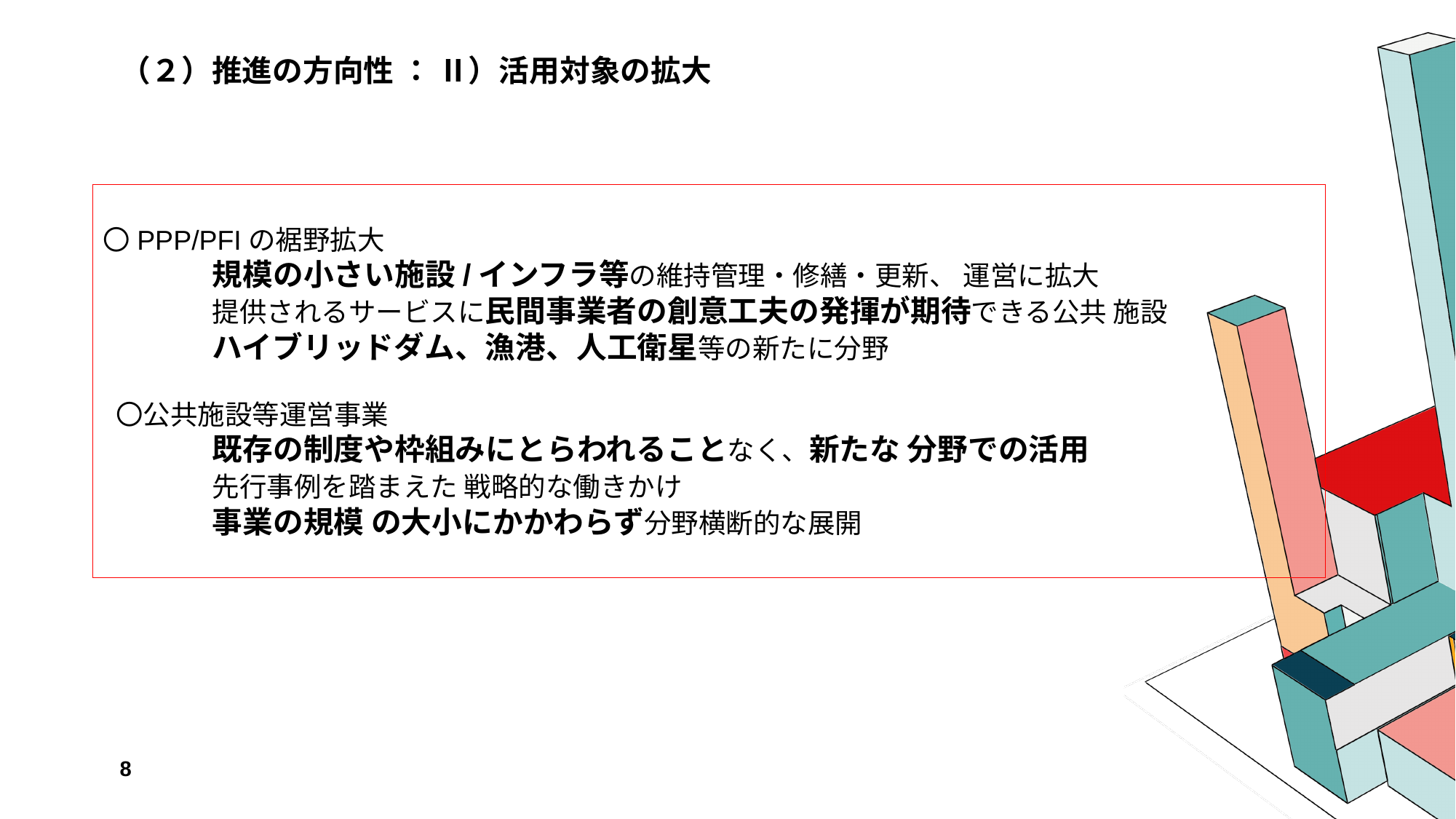

# （２）推進の方向性 ： ⅱ）活用対象の拡大

〇PPP/PFIの裾野拡大
	規模の小さい施設/インフラ等の維持管理・修繕・更新、 運営に拡大
	提供されるサービスに民間事業者の創意工夫の発揮が期待できる公共 施設
	ハイブリッドダム、漁港、人工衛星等の新たに分野

 〇公共施設等運営事業
	既存の制度や枠組みにとらわれることなく、新たな 分野での活用
	先行事例を踏まえた 戦略的な働きかけ
	事業の規模 の大小にかかわらず分野横断的な展開

8